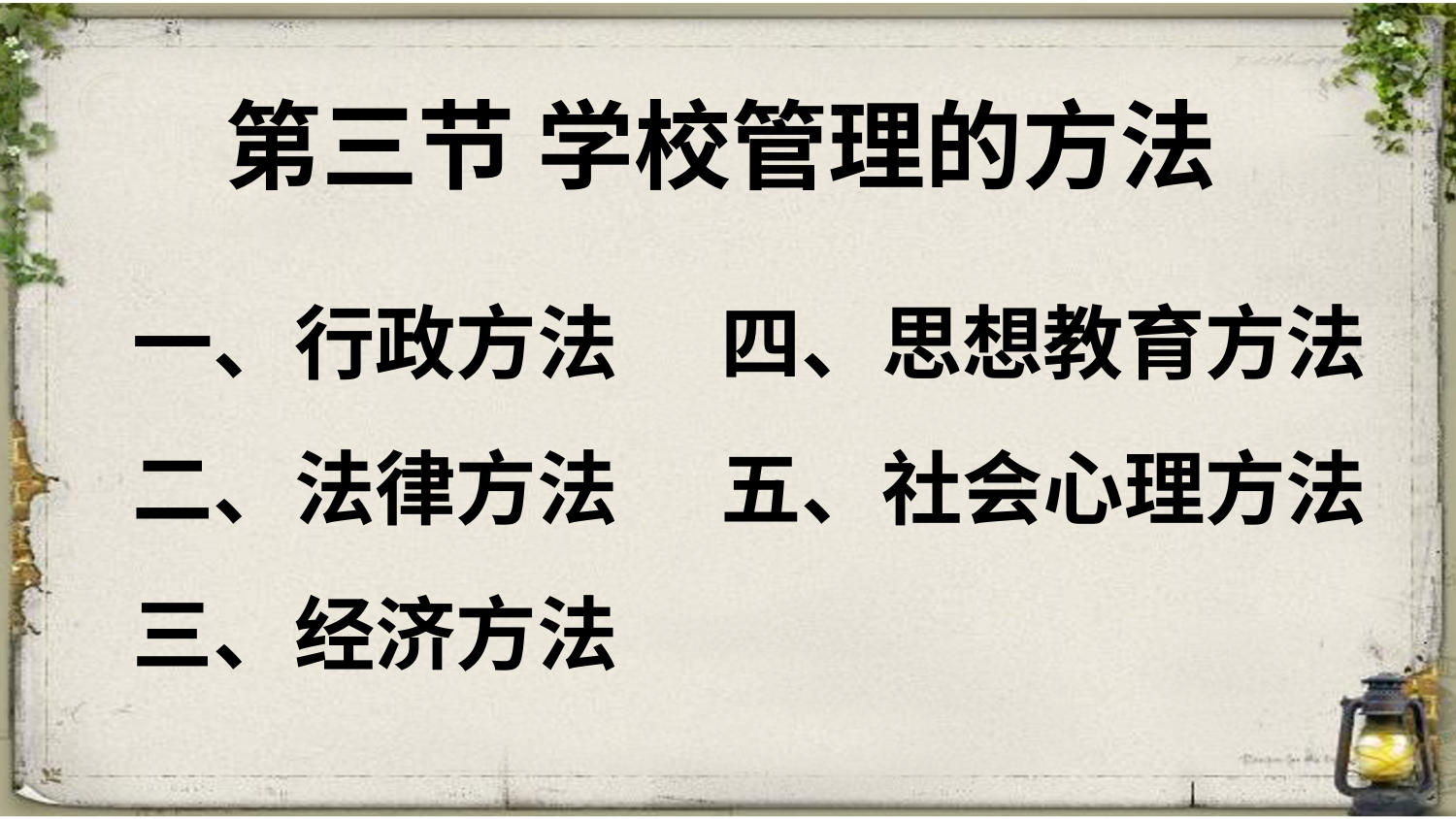

第三节 学校管理的方法
一、行政方法
二、法律方法
三、经济方法
四、思想教育方法
五、社会心理方法